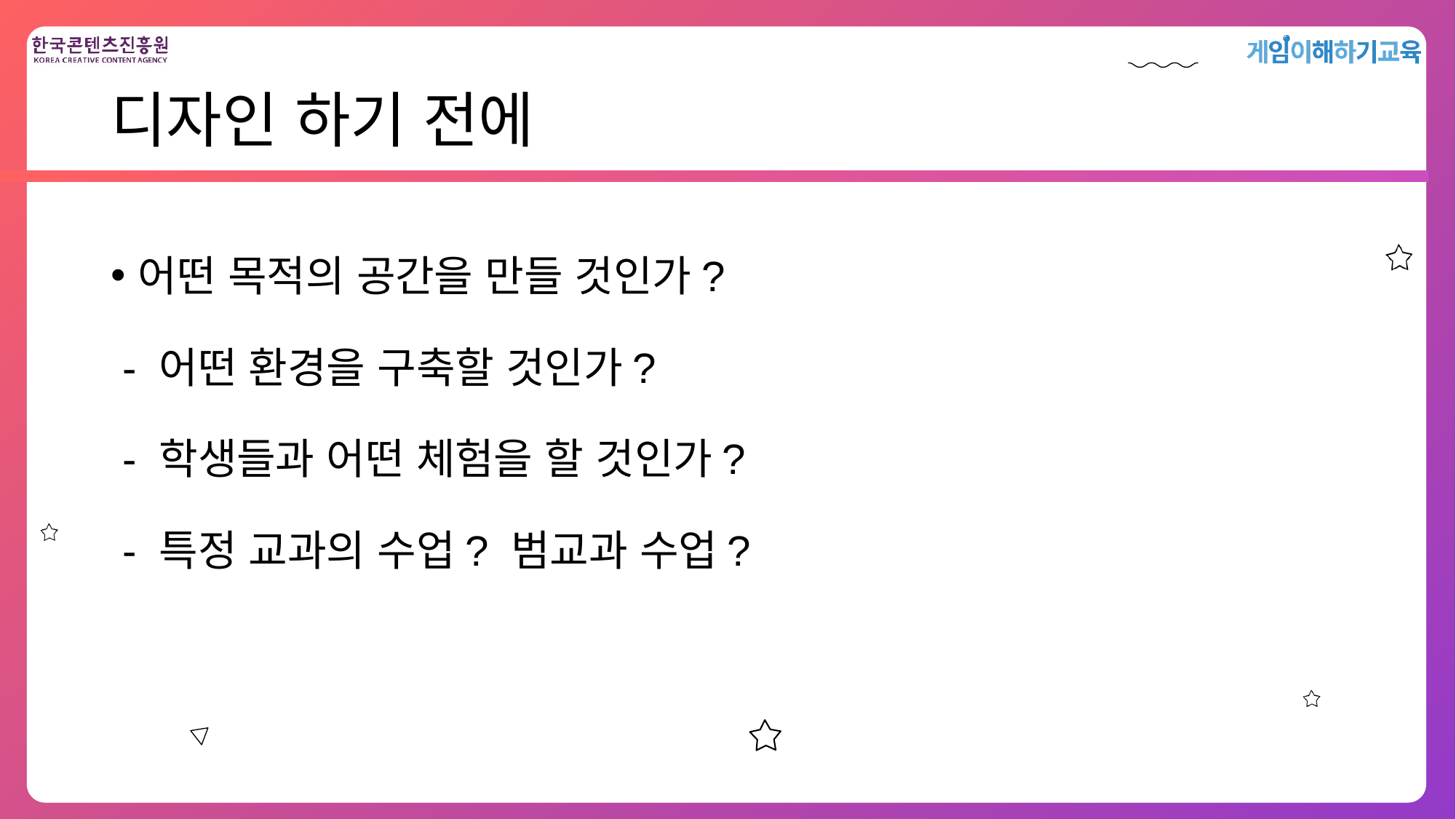

# 디자인 하기 전에
어떤 목적의 공간을 만들 것인가?
 - 어떤 환경을 구축할 것인가?
 - 학생들과 어떤 체험을 할 것인가?
 - 특정 교과의 수업? 범교과 수업?